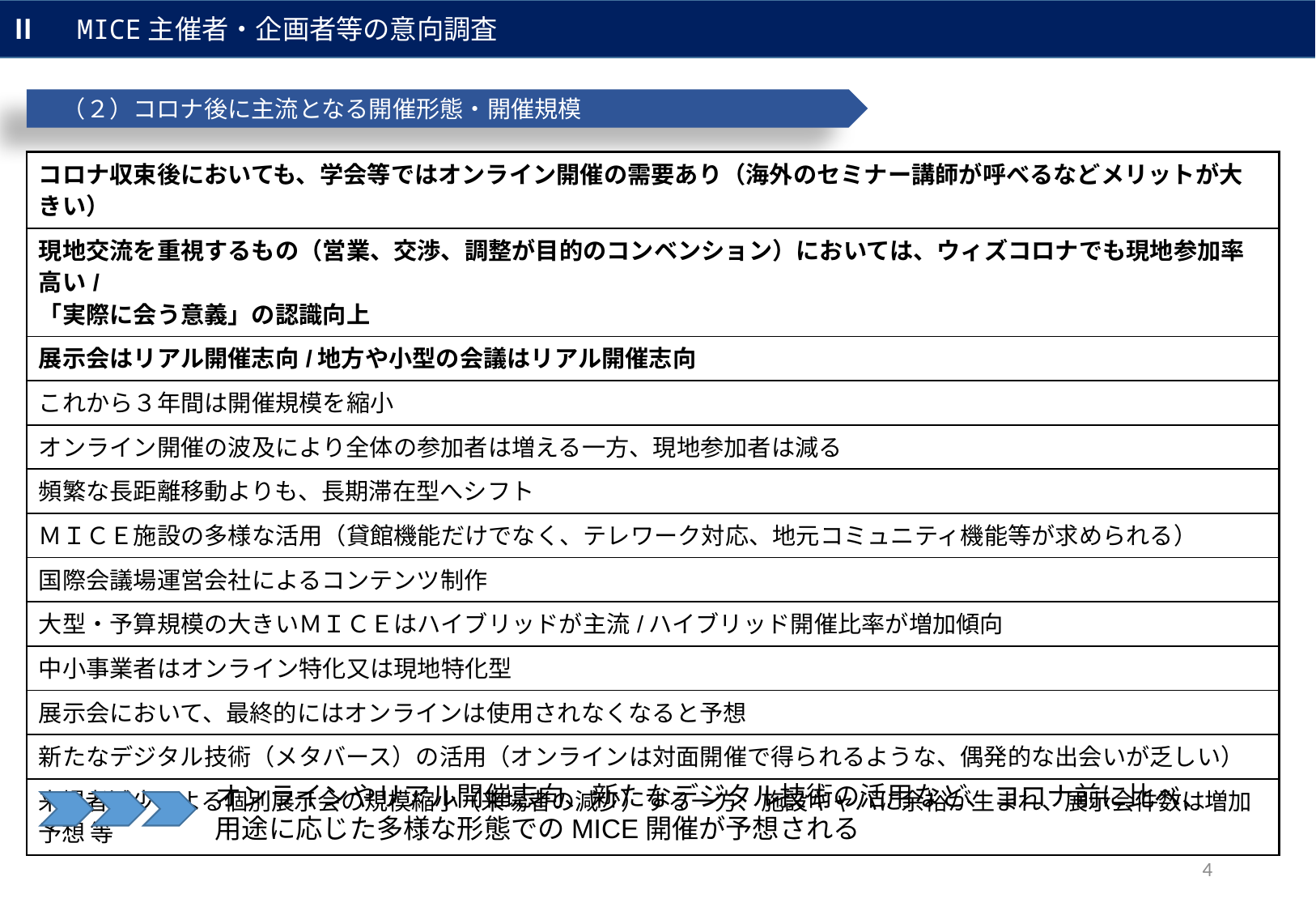

Ⅱ　MICE主催者・企画者等の意向調査
　（２）コロナ後に主流となる開催形態・開催規模
| コロナ収束後においても、学会等ではオンライン開催の需要あり（海外のセミナー講師が呼べるなどメリットが大きい） |
| --- |
| 現地交流を重視するもの（営業、交渉、調整が目的のコンベンション）においては、ウィズコロナでも現地参加率高い/ 「実際に会う意義」の認識向上 |
| 展示会はリアル開催志向/地方や小型の会議はリアル開催志向 |
| これから３年間は開催規模を縮小 |
| オンライン開催の波及により全体の参加者は増える一方、現地参加者は減る |
| 頻繁な長距離移動よりも、長期滞在型へシフト |
| ＭＩＣＥ施設の多様な活用（貸館機能だけでなく、テレワーク対応、地元コミュニティ機能等が求められる） |
| 国際会議場運営会社によるコンテンツ制作 |
| 大型・予算規模の大きいＭＩＣＥはハイブリッドが主流/ハイブリッド開催比率が増加傾向 |
| 中小事業者はオンライン特化又は現地特化型 |
| 展示会において、最終的にはオンラインは使用されなくなると予想 |
| 新たなデジタル技術（メタバース）の活用（オンラインは対面開催で得られるような、偶発的な出会いが乏しい） |
| 来場者減少による個別展示会の規模縮小（来場者の減少）する一方、施設キャパに余裕が生まれ、展示会件数は増加予想 等 |
オンラインやリアル開催志向、新たなデジタル技術の活用など、コロナ前に比べ、用途に応じた多様な形態でのMICE開催が予想される

4